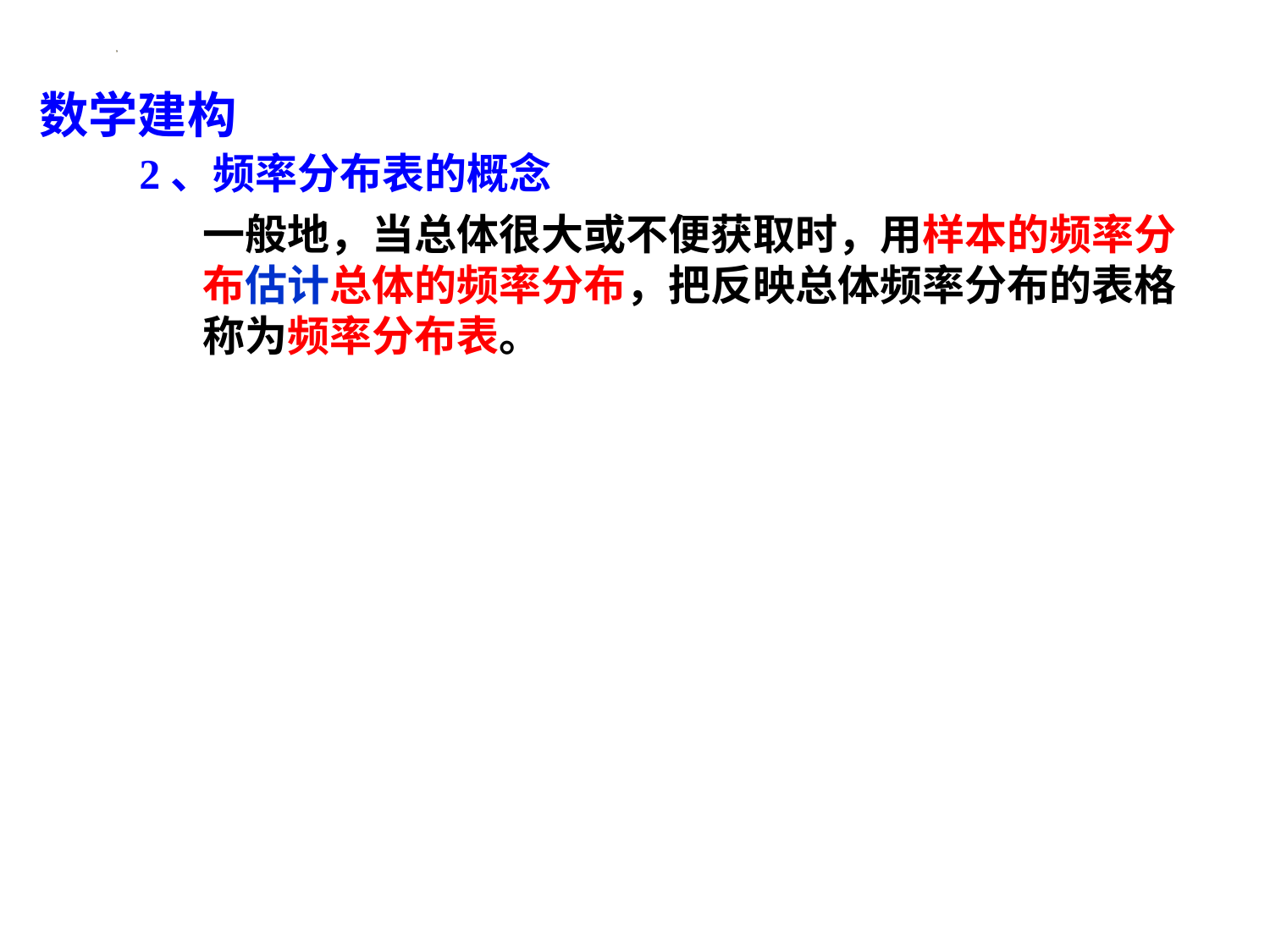

数学建构
2、频率分布表的概念
一般地，当总体很大或不便获取时，用样本的频率分
布估计总体的频率分布，把反映总体频率分布的表格
称为频率分布表。